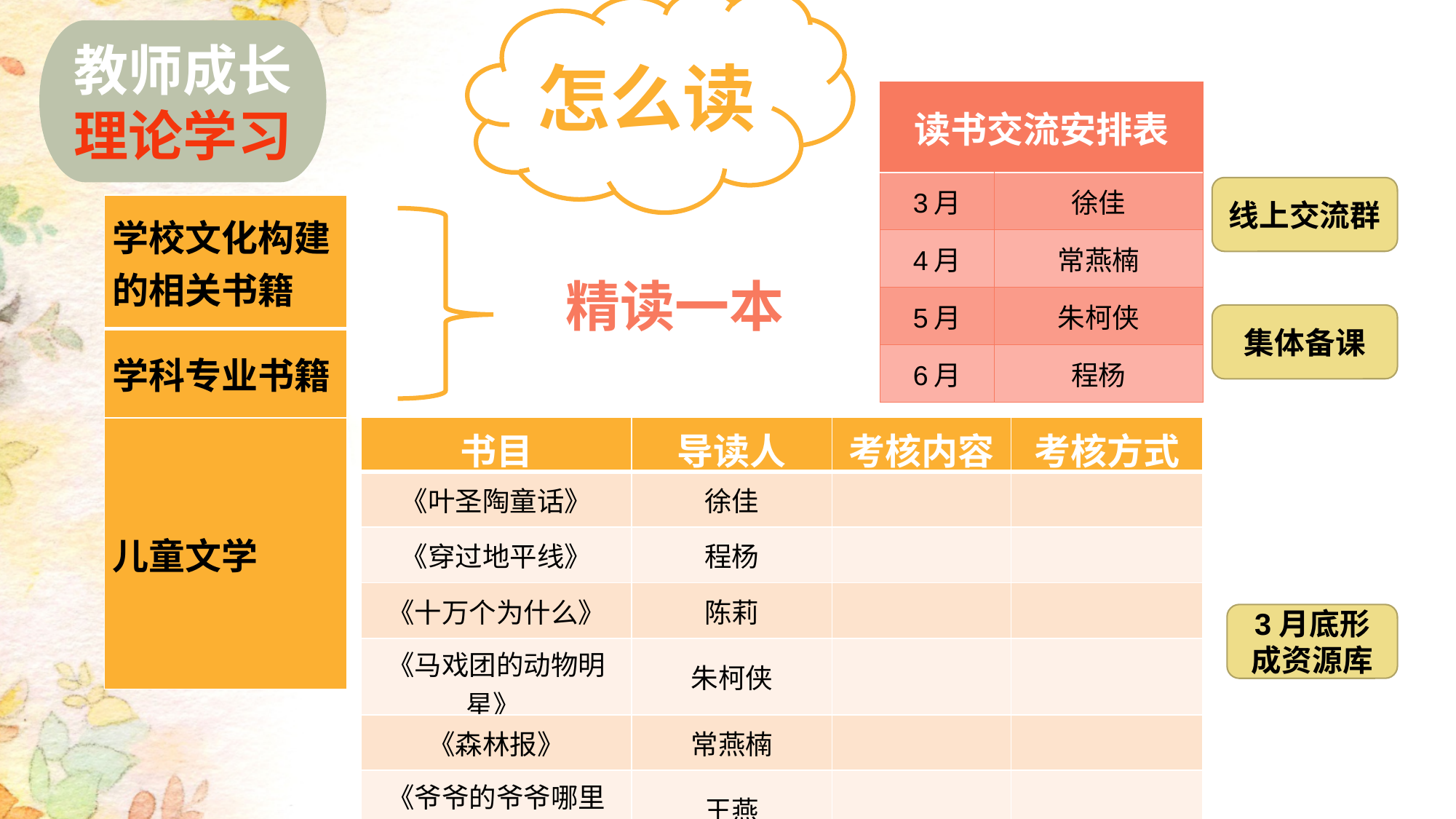

怎么读
教师成长
理论学习
| 读书交流安排表 |  |
| --- | --- |
| 3月 | 徐佳 |
| 4月 | 常燕楠 |
| 5月 | 朱柯侠 |
| 6月 | 程杨 |
线上交流群
| 学校文化构建的相关书籍 |
| --- |
| 学科专业书籍 |
| 儿童文学 |

精读一本
集体备课
| 书目 | 导读人 | 考核内容 | 考核方式 |
| --- | --- | --- | --- |
| 《叶圣陶童话》 | 徐佳 |  |  |
| 《穿过地平线》 | 程杨 |  |  |
| 《十万个为什么》 | 陈莉 |  |  |
| 《马戏团的动物明星》 | 朱柯侠 |  |  |
| 《森林报》 | 常燕楠 |  |  |
| 《爷爷的爷爷哪里来》 | 王燕 |  |  |
3月底形成资源库